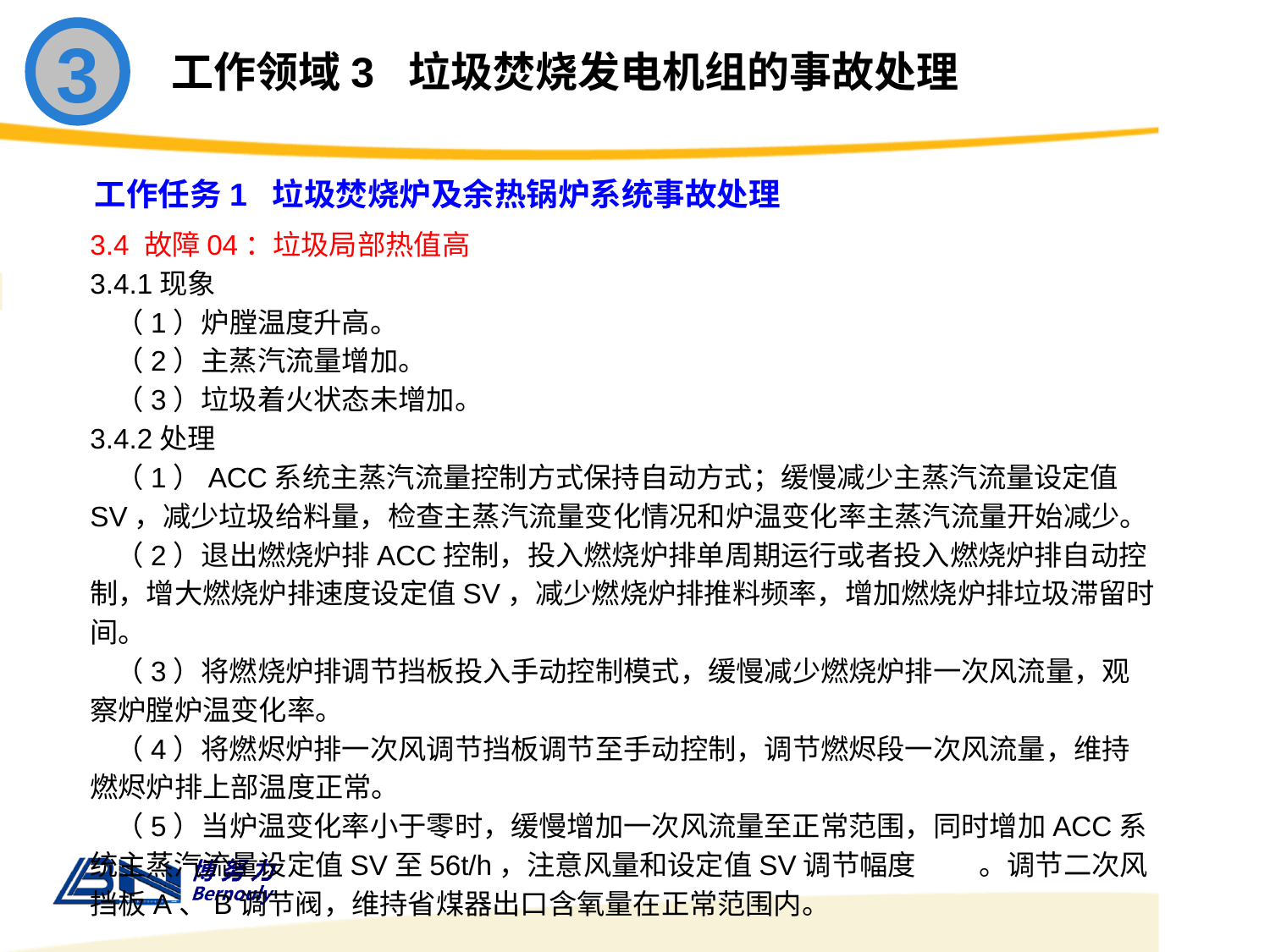

3
工作领域3  垃圾焚烧发电机组的事故处理
工作任务1  垃圾焚烧炉及余热锅炉系统事故处理
3.4 故障04：垃圾局部热值高
3.4.1现象
   （1）炉膛温度升高。
   （2）主蒸汽流量增加。
   （3）垃圾着火状态未增加。
3.4.2处理
   （1）ACC系统主蒸汽流量控制方式保持自动方式；缓慢减少主蒸汽流量设定值SV，减少垃圾给料量，检查主蒸汽流量变化情况和炉温变化率主蒸汽流量开始减少。
   （2）退出燃烧炉排ACC控制，投入燃烧炉排单周期运行或者投入燃烧炉排自动控制，增大燃烧炉排速度设定值SV，减少燃烧炉排推料频率，增加燃烧炉排垃圾滞留时间。
   （3）将燃烧炉排调节挡板投入手动控制模式，缓慢减少燃烧炉排一次风流量，观察炉膛炉温变化率。
   （4）将燃烬炉排一次风调节挡板调节至手动控制，调节燃烬段一次风流量，维持燃烬炉排上部温度正常。
   （5）当炉温变化率小于零时，缓慢增加一次风流量至正常范围，同时增加ACC系统主蒸汽流量设定值SV至56t/h，注意风量和设定值SV调节幅度	。调节二次风挡板A、B调节阀，维持省煤器出口含氧量在正常范围内。